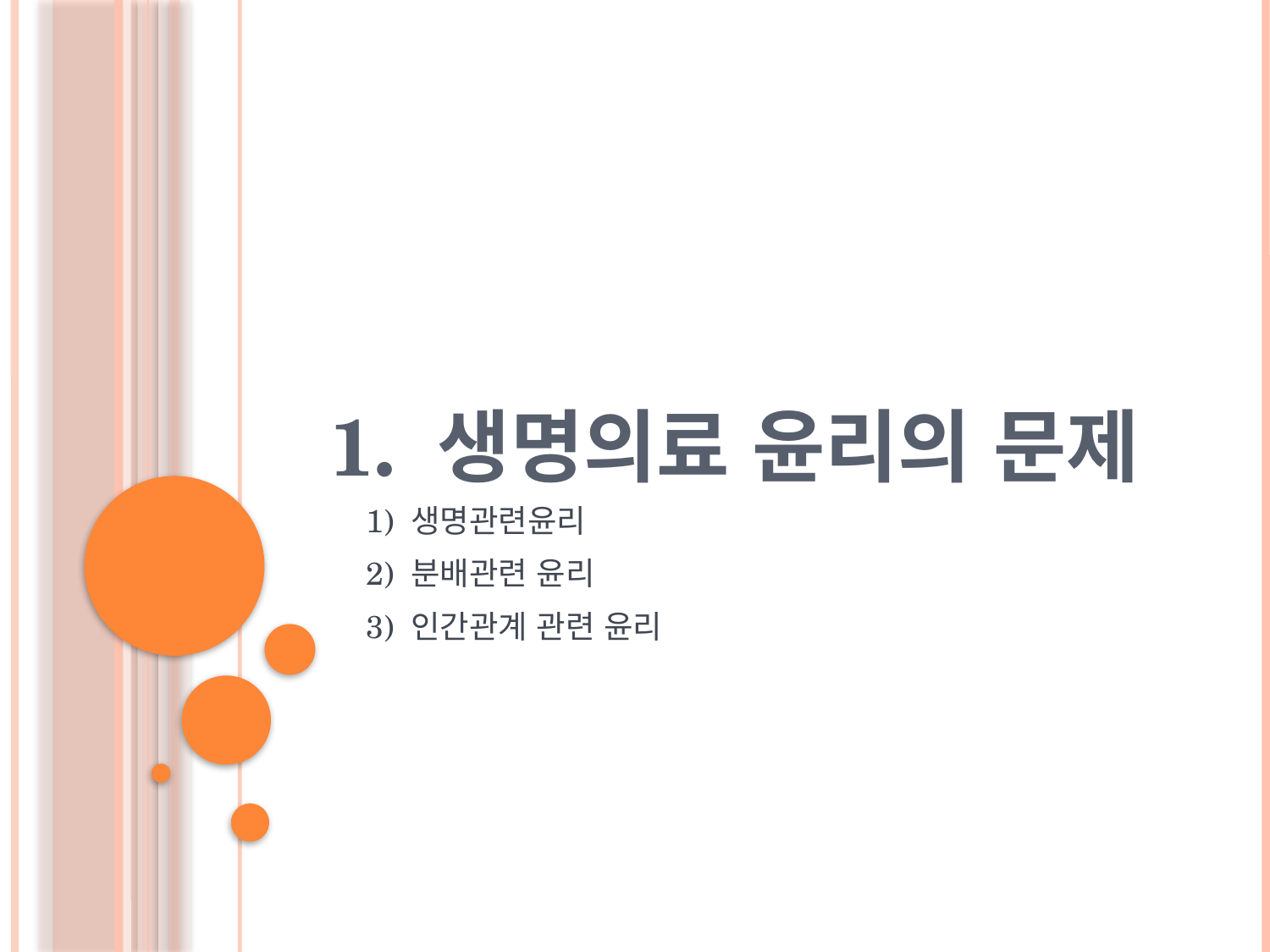

# 1. 생명의료 윤리의 문제
 1) 생명관련윤리

 2) 분배관련 윤리

 3) 인간관계 관련 윤리